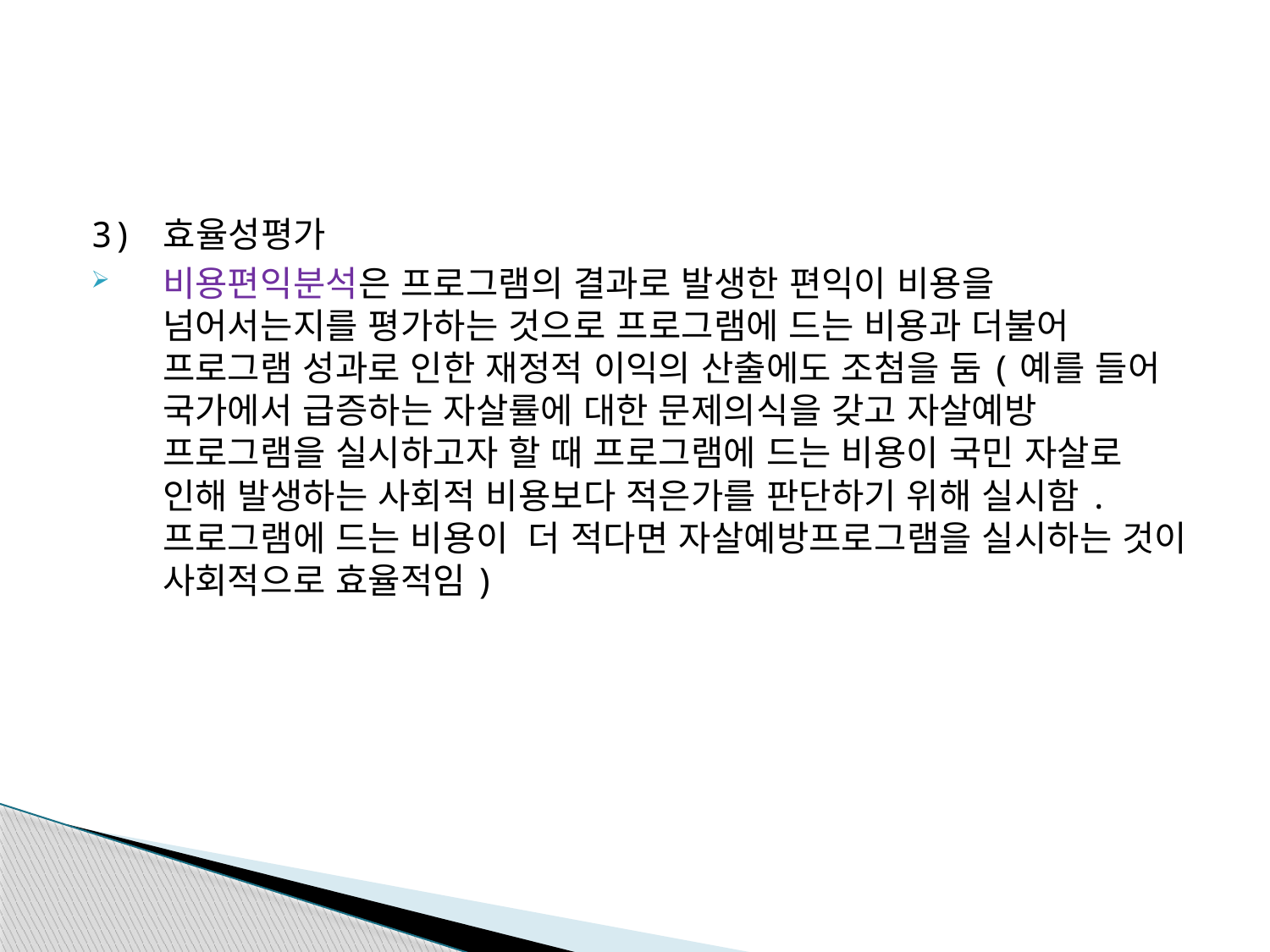

3) 효율성평가
비용편익분석은 프로그램의 결과로 발생한 편익이 비용을 넘어서는지를 평가하는 것으로 프로그램에 드는 비용과 더불어 프로그램 성과로 인한 재정적 이익의 산출에도 조첨을 둠(예를 들어 국가에서 급증하는 자살률에 대한 문제의식을 갖고 자살예방 프로그램을 실시하고자 할 때 프로그램에 드는 비용이 국민 자살로 인해 발생하는 사회적 비용보다 적은가를 판단하기 위해 실시함. 프로그램에 드는 비용이  더 적다면 자살예방프로그램을 실시하는 것이 사회적으로 효율적임)